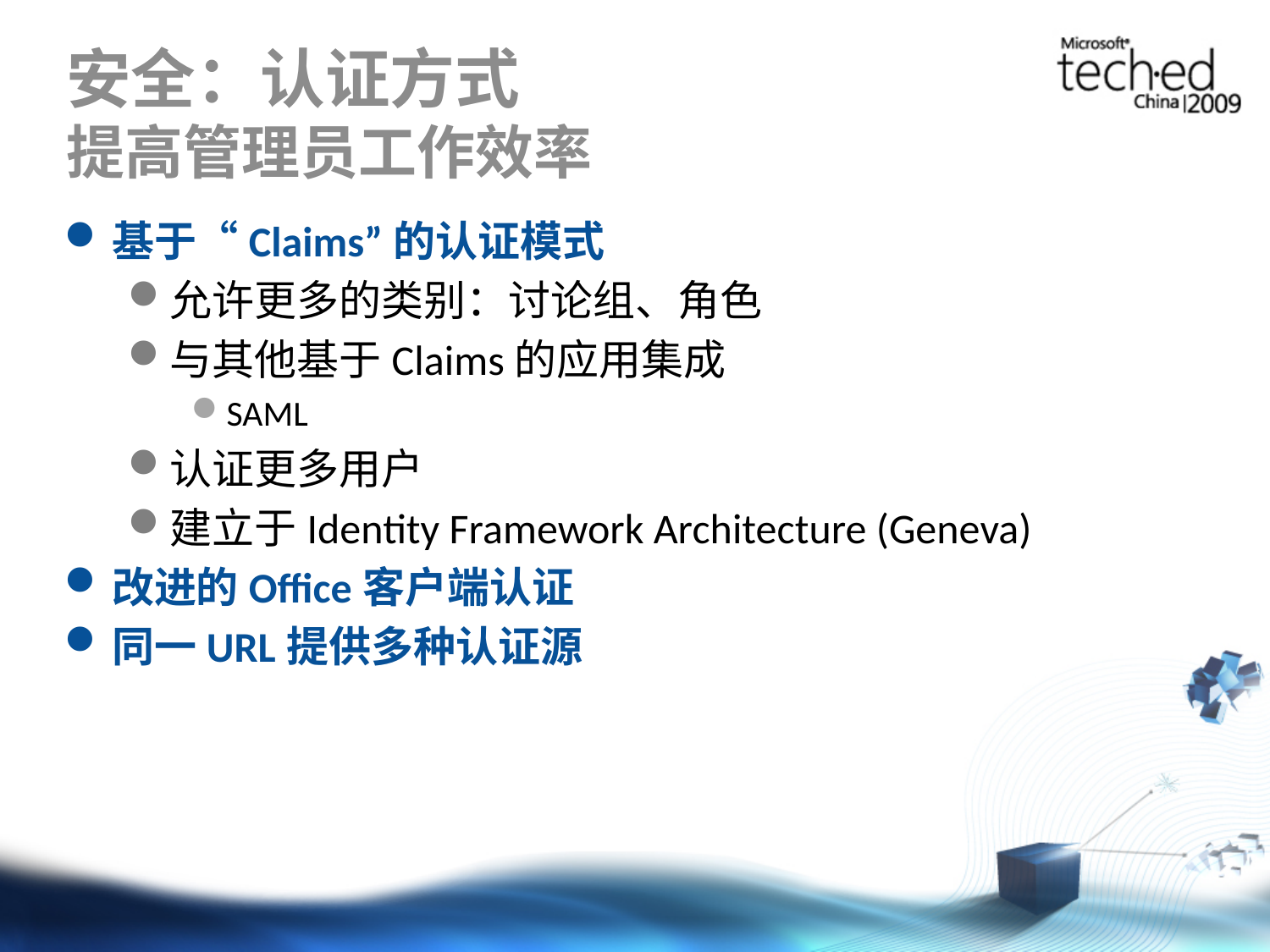

# 安全：认证方式 提高管理员工作效率
基于“Claims”的认证模式
允许更多的类别：讨论组、角色
与其他基于Claims的应用集成
SAML
认证更多用户
建立于Identity Framework Architecture (Geneva)
改进的Office客户端认证
同一URL提供多种认证源